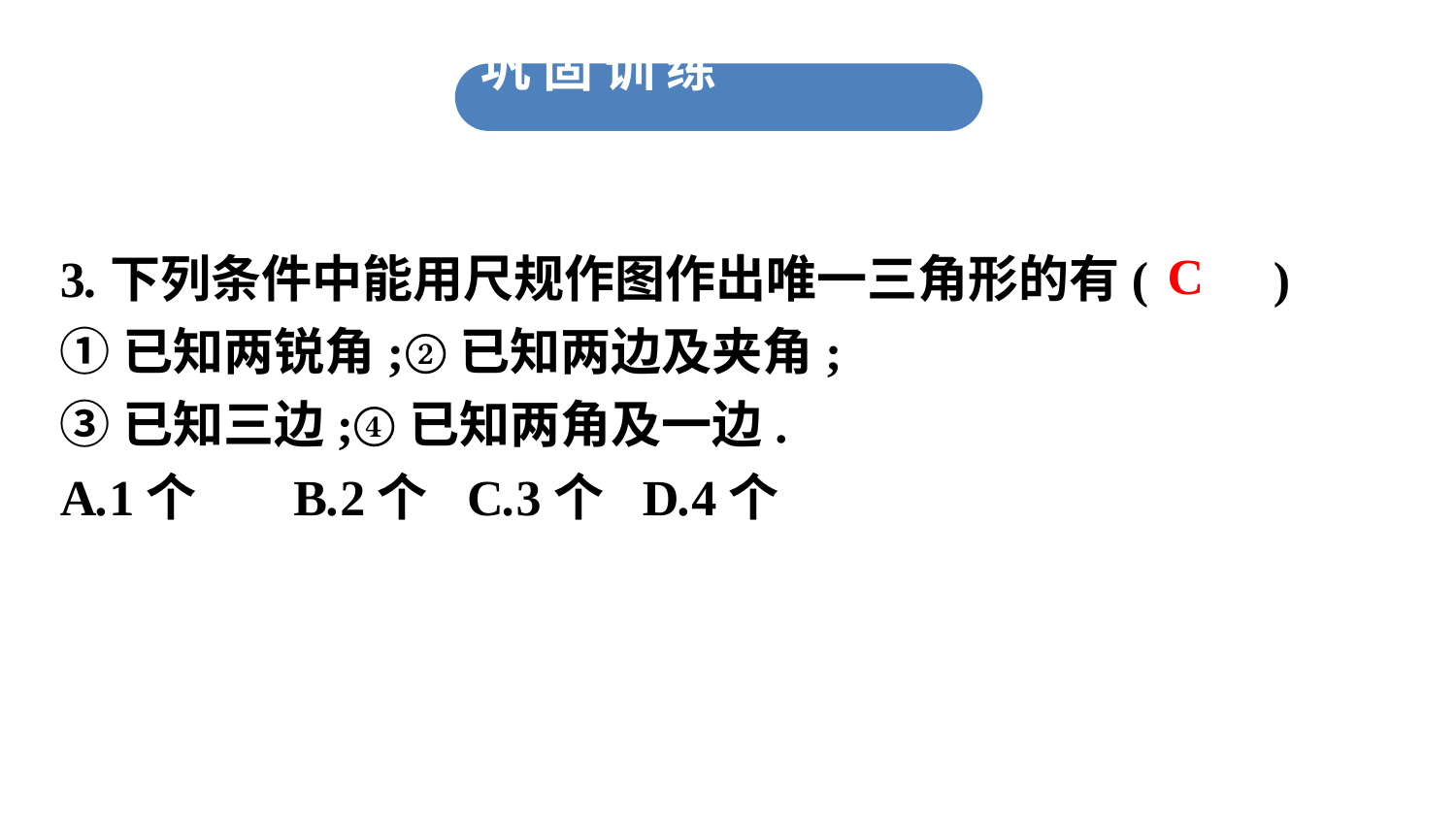

巩 固 训 练
3.下列条件中能用尺规作图作出唯一三角形的有(　　)
①已知两锐角;②已知两边及夹角;
③已知三边;④已知两角及一边.
A.1个	B.2个	C.3个	D.4个
C